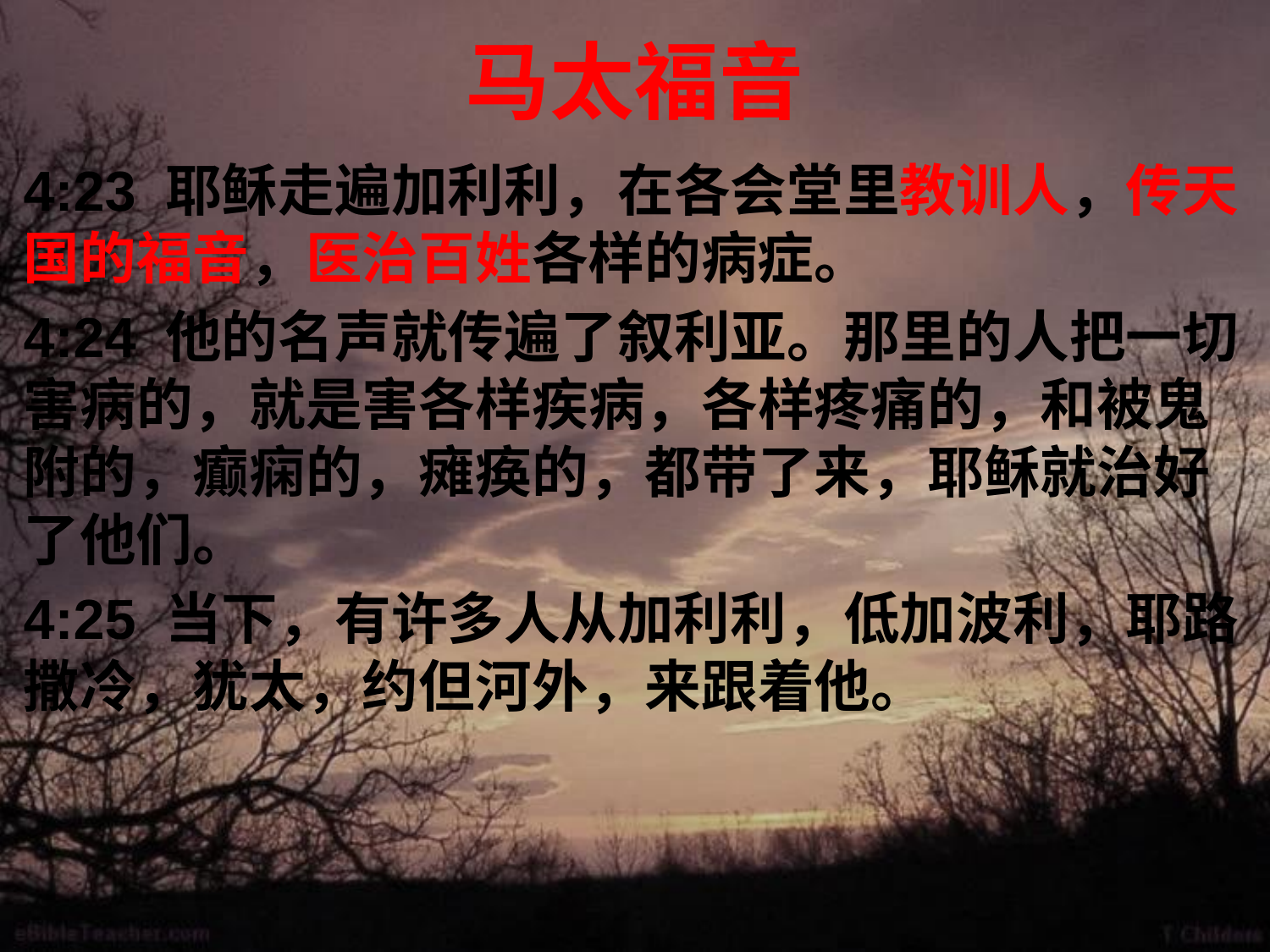

# 马太福音
4:23 耶稣走遍加利利，在各会堂里教训人，传天国的福音，医治百姓各样的病症。
4:24 他的名声就传遍了叙利亚。那里的人把一切害病的，就是害各样疾病，各样疼痛的，和被鬼附的，癫痫的，瘫痪的，都带了来，耶稣就治好了他们。
4:25 当下，有许多人从加利利，低加波利，耶路撒冷，犹太，约但河外，来跟着他。